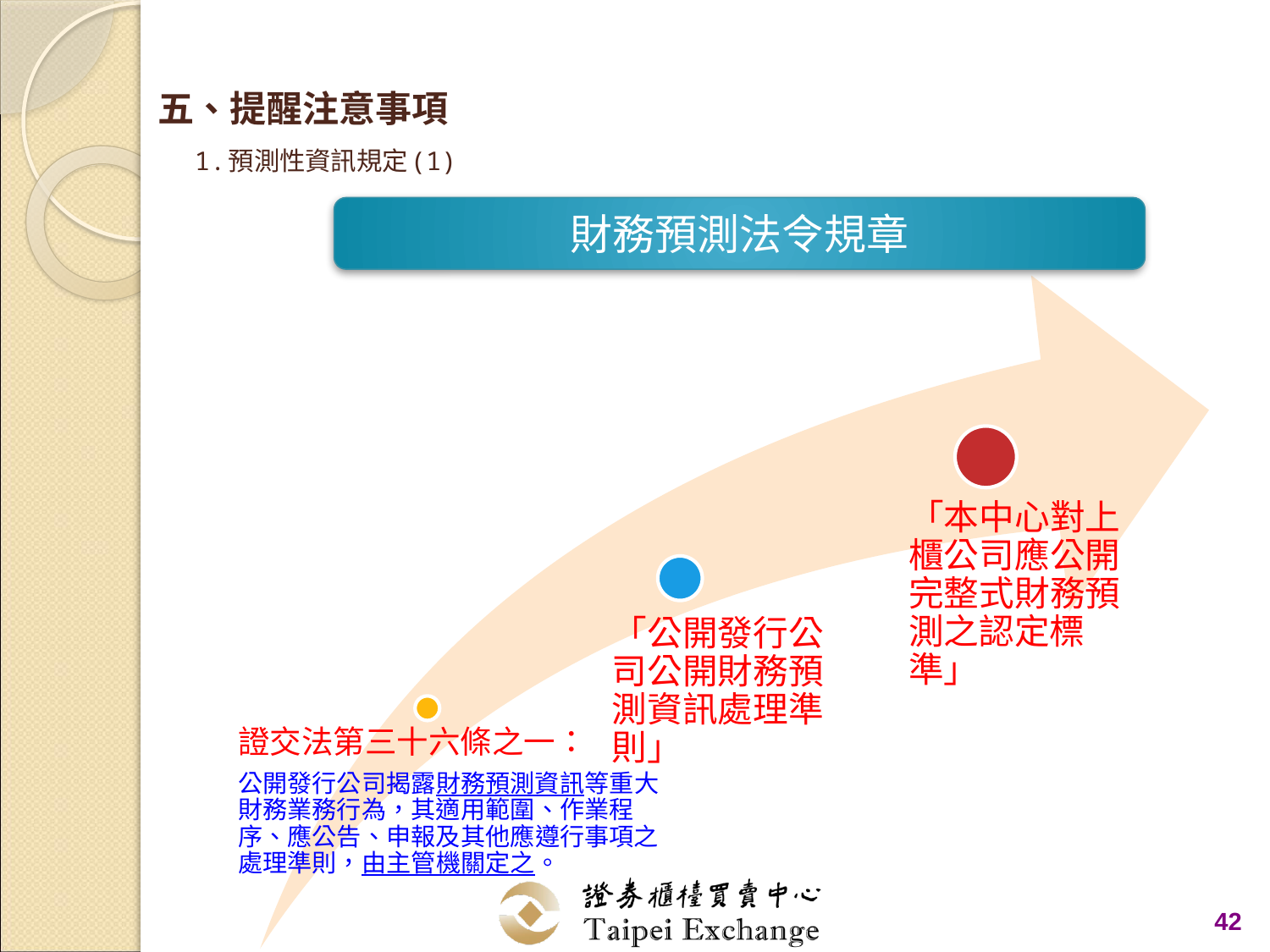

# 五、提醒注意事項 1.預測性資訊規定(1)
財務預測法令規章
證交法第三十六條之一：
公開發行公司揭露財務預測資訊等重大財務業務行為，其適用範圍、作業程序、應公告、申報及其他應遵行事項之處理準則，由主管機關定之。
「公開發行公司公開財務預測資訊處理準則」
「本中心對上櫃公司應公開完整式財務預測之認定標準」

42